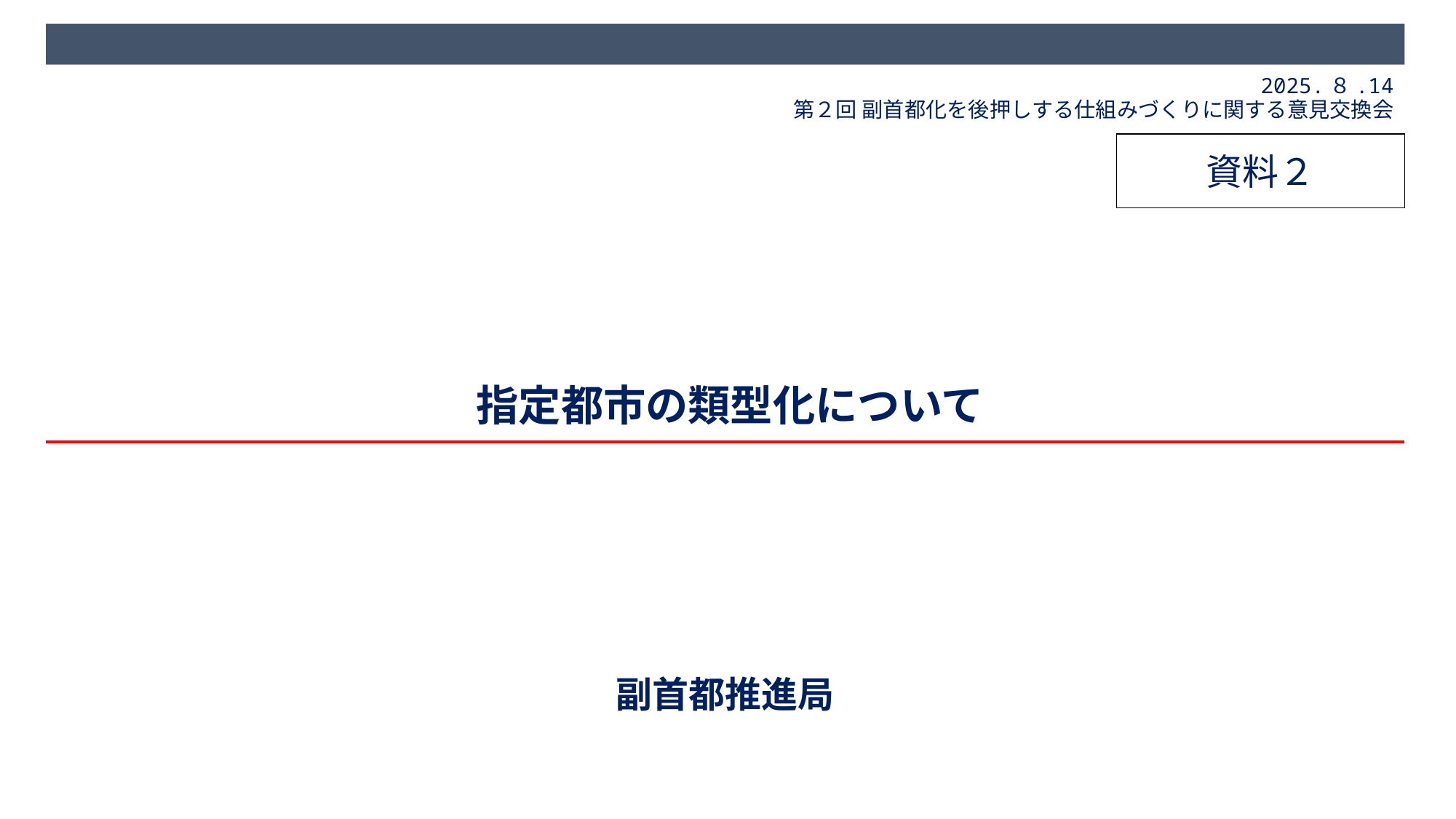

2025.８.14
第２回 副首都化を後押しする仕組みづくりに関する意見交換会
資料２
# 指定都市の類型化について
副首都推進局